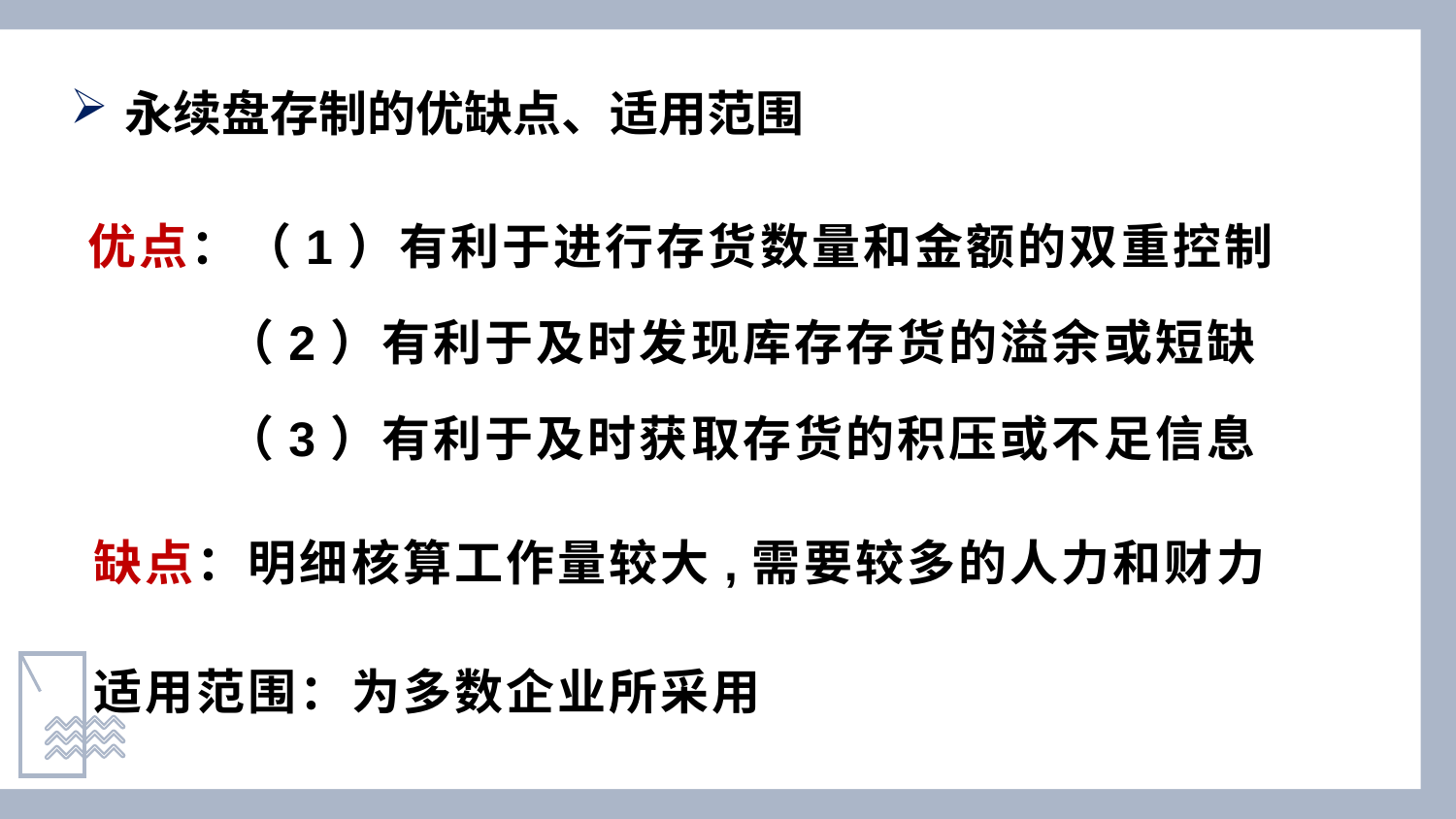

永续盘存制的优缺点、适用范围

优点：（1）有利于进行存货数量和金额的双重控制
         （2）有利于及时发现库存存货的溢余或短缺
         （3）有利于及时获取存货的积压或不足信息
缺点：明细核算工作量较大,需要较多的人力和财力
适用范围：为多数企业所采用